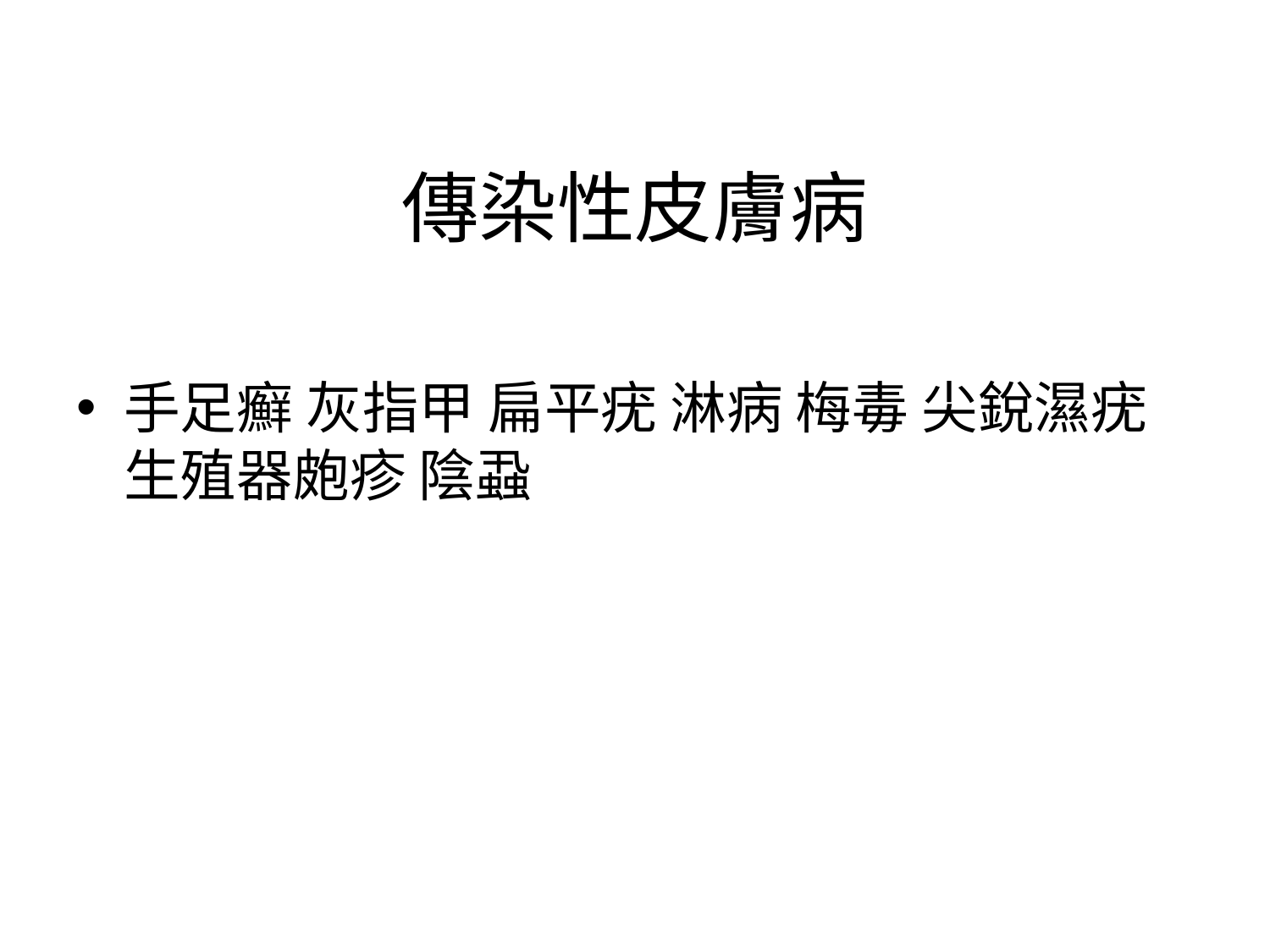

# 傳染性皮膚病
手足癬 灰指甲 扁平疣 淋病 梅毒 尖銳濕疣 生殖器皰疹 陰蝨